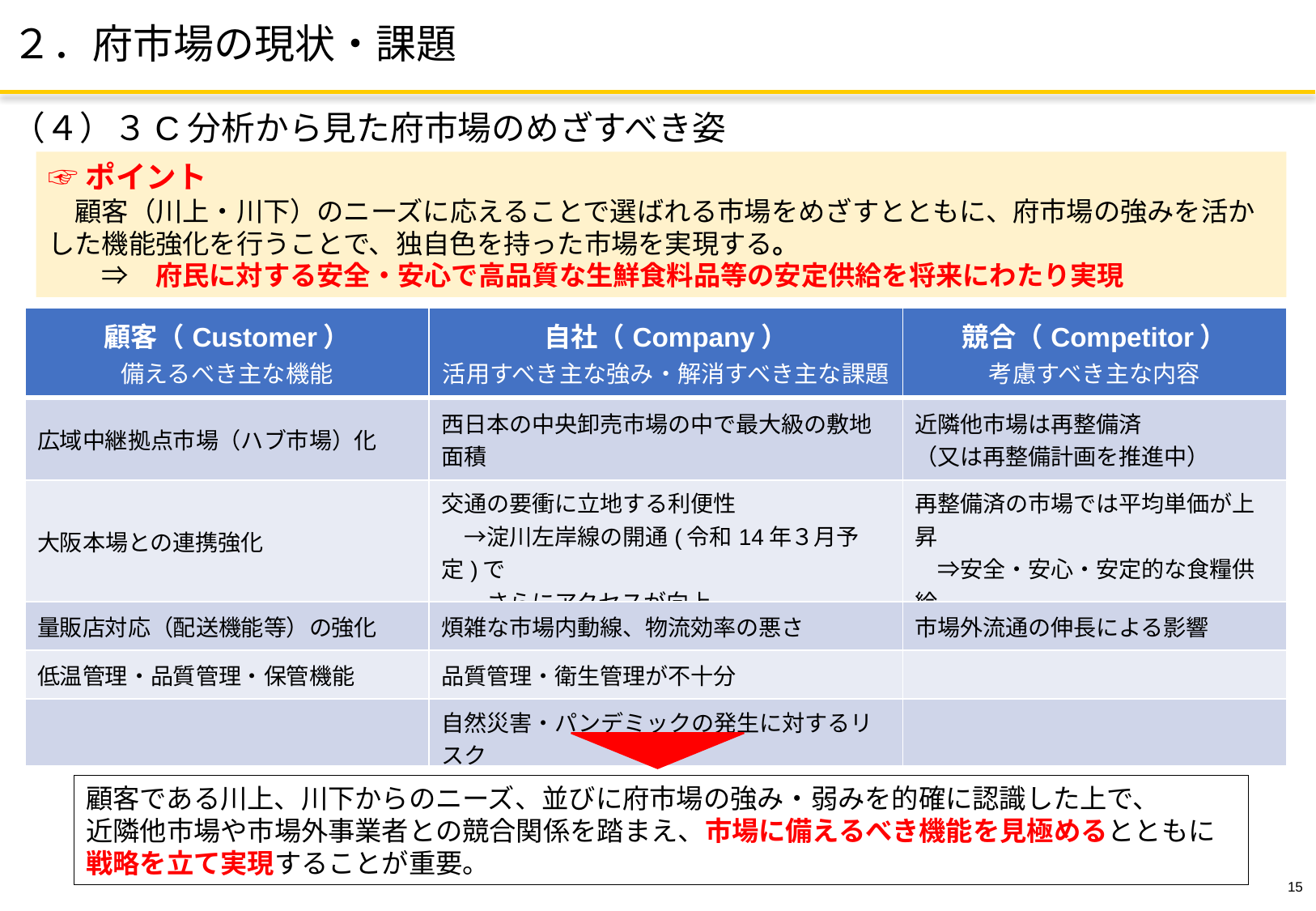

２．府市場の現状・課題
（４）３C分析から見た府市場のめざすべき姿
☞ポイント
　顧客（川上・川下）のニーズに応えることで選ばれる市場をめざすとともに、府市場の強みを活かした機能強化を行うことで、独自色を持った市場を実現する。
　　⇒　府民に対する安全・安心で高品質な生鮮食料品等の安定供給を将来にわたり実現
| 顧客（Customer） 備えるべき主な機能 | 自社（Company） 活用すべき主な強み・解消すべき主な課題 | 競合（Competitor） 考慮すべき主な内容 |
| --- | --- | --- |
| 広域中継拠点市場（ハブ市場）化 | 西日本の中央卸売市場の中で最大級の敷地面積 | 近隣他市場は再整備済 （又は再整備計画を推進中） |
| 大阪本場との連携強化 | 交通の要衝に立地する利便性 　→淀川左岸線の開通(令和14年３月予定)で 　　さらにアクセスが向上 | 再整備済の市場では平均単価が上昇 　⇒安全・安心・安定的な食糧供給 |
| 量販店対応（配送機能等）の強化 | 煩雑な市場内動線、物流効率の悪さ | 市場外流通の伸長による影響 |
| 低温管理・品質管理・保管機能 | 品質管理・衛生管理が不十分 |  |
|  | 自然災害・パンデミックの発生に対するリスク |  |

顧客である川上、川下からのニーズ、並びに府市場の強み・弱みを的確に認識した上で、
近隣他市場や市場外事業者との競合関係を踏まえ、市場に備えるべき機能を見極めるとともに戦略を立て実現することが重要。
15